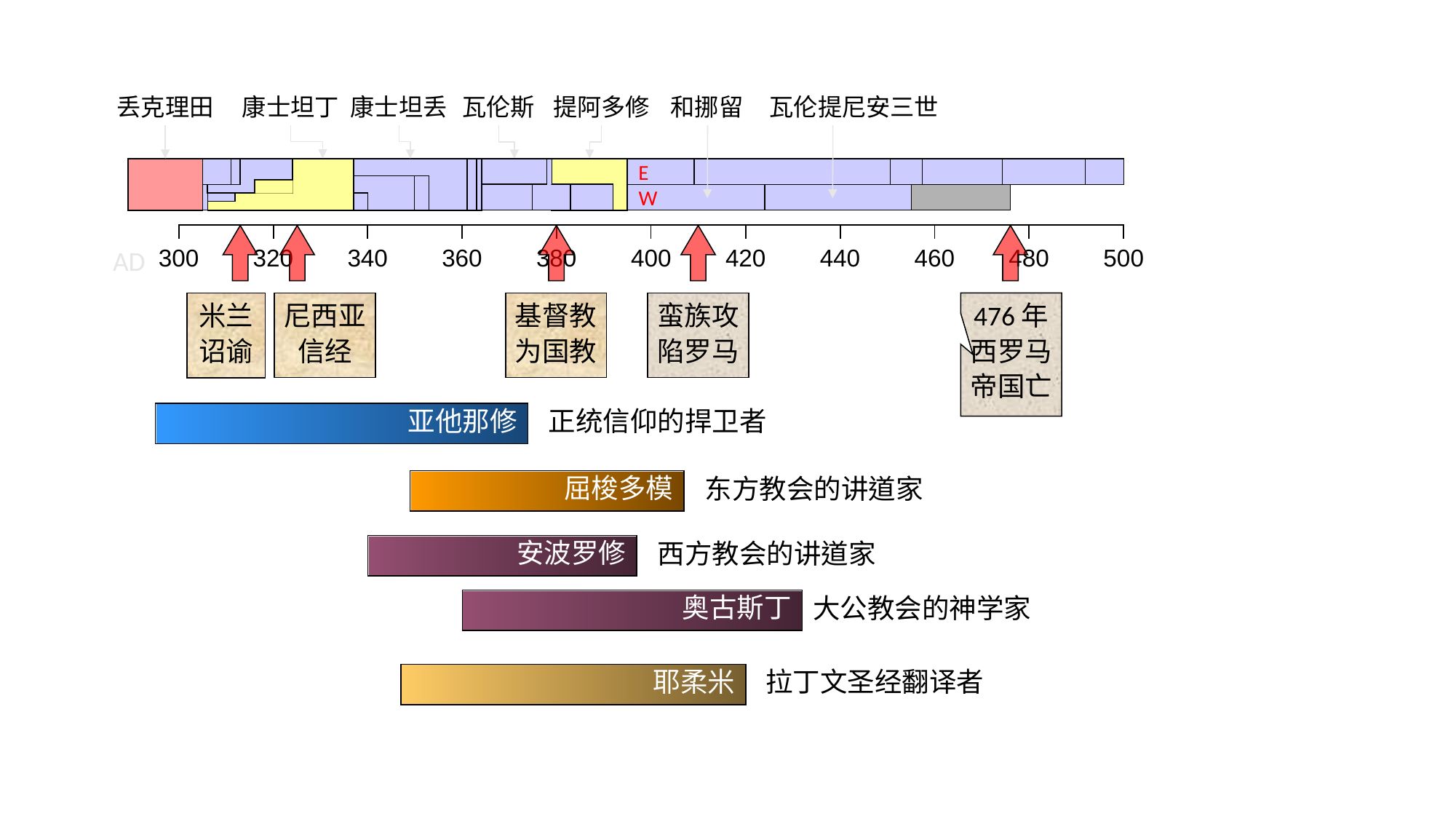

和挪留
丢克理田
康士坦丁
康士坦丢
瓦伦斯
提阿多修
瓦伦提尼安三世

E

W

|  |  |  |  |  |  |  |  |  |  |
| --- | --- | --- | --- | --- | --- | --- | --- | --- | --- |

AD
| 300 | 320 | 340 | 360 | 380 | 400 | 420 | 440 | 460 | 480 | 500 |
| --- | --- | --- | --- | --- | --- | --- | --- | --- | --- | --- |
尼西亚
信经
基督教
为国教
蛮族攻
陷罗马
476年
西罗马
帝国亡
米兰
诏谕
正统信仰的捍卫者
亚他那修
东方教会的讲道家
屈梭多模
西方教会的讲道家
安波罗修
大公教会的神学家
奥古斯丁
拉丁文圣经翻译者
耶柔米